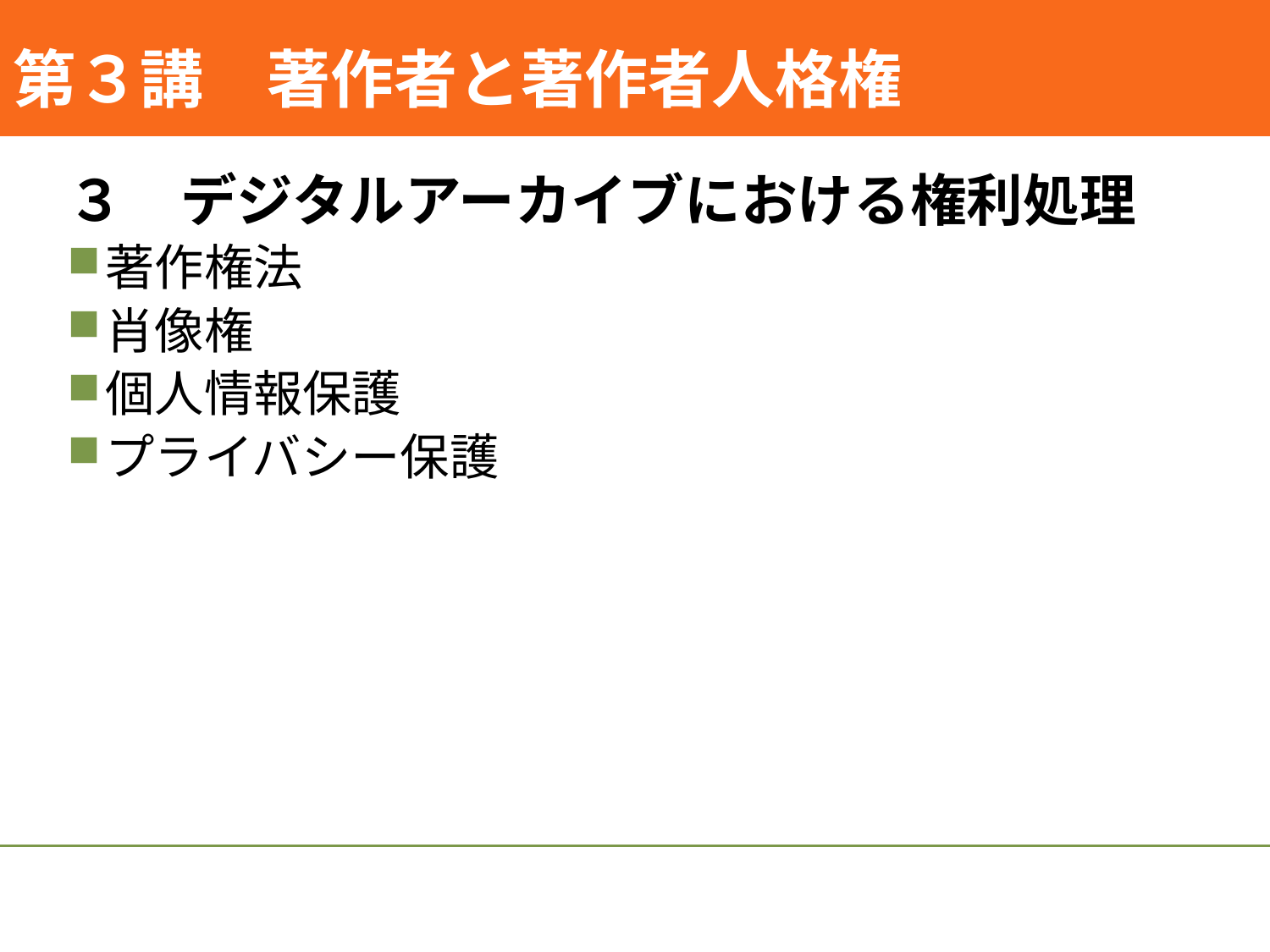

#
第３講　著作者と著作者人格権
３　デジタルアーカイブにおける権利処理
著作権法
肖像権
個人情報保護
プライバシー保護